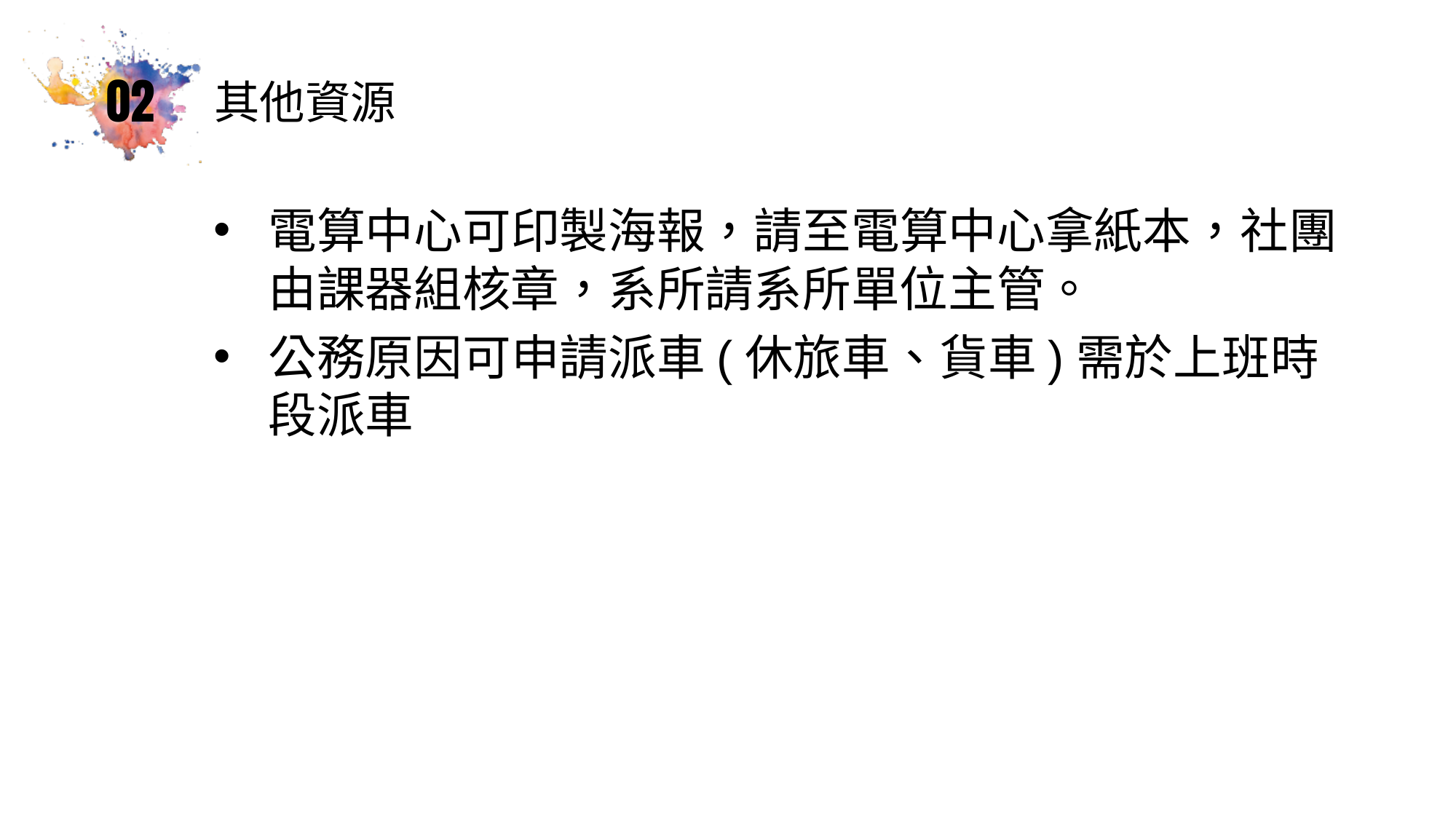

# 其他資源
電算中心可印製海報，請至電算中心拿紙本，社團由課器組核章，系所請系所單位主管。
公務原因可申請派車(休旅車、貨車)需於上班時段派車